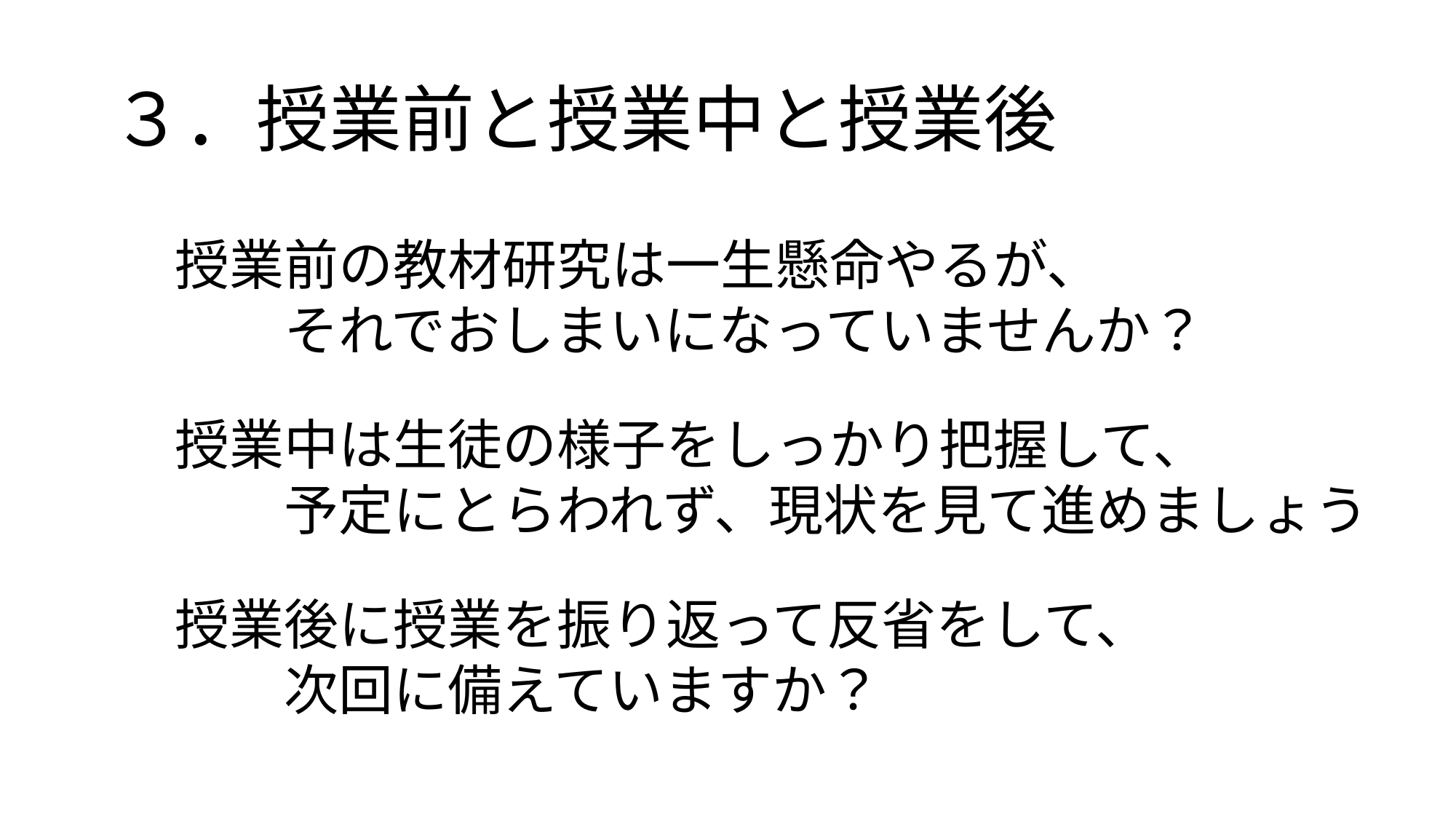

# ３．授業前と授業中と授業後
授業前の教材研究は一生懸命やるが、
　　それでおしまいになっていませんか？
授業中は生徒の様子をしっかり把握して、
　　予定にとらわれず、現状を見て進めましょう
授業後に授業を振り返って反省をして、
　　次回に備えていますか？